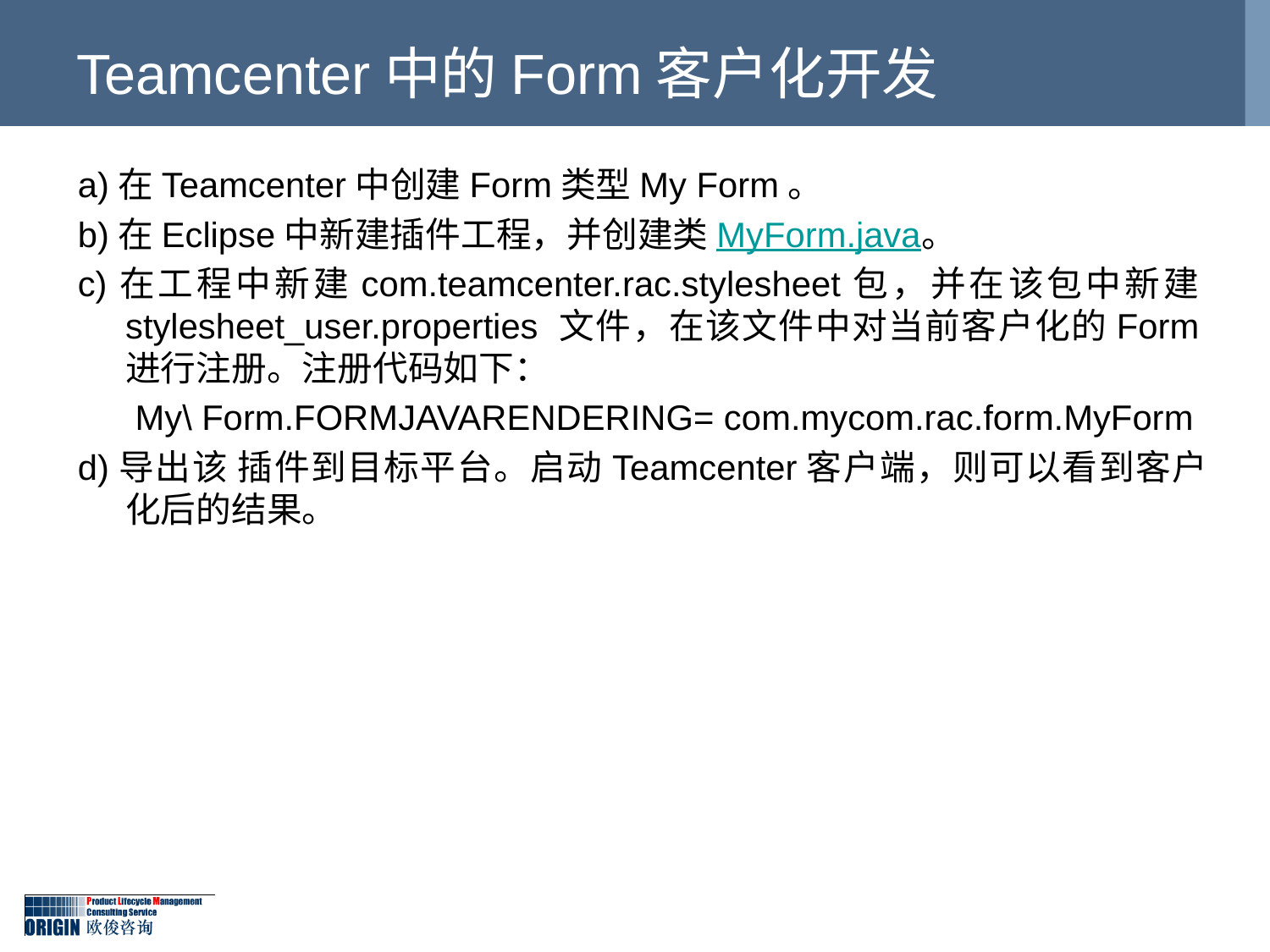

# Teamcenter中的Form客户化开发
a)在Teamcenter中创建Form类型My Form。
b)在Eclipse中新建插件工程，并创建类MyForm.java。
c)在工程中新建com.teamcenter.rac.stylesheet包，并在该包中新建stylesheet_user.properties 文件，在该文件中对当前客户化的Form进行注册。注册代码如下：
	 My\ Form.FORMJAVARENDERING= com.mycom.rac.form.MyForm
d)导出该 插件到目标平台。启动Teamcenter客户端，则可以看到客户化后的结果。